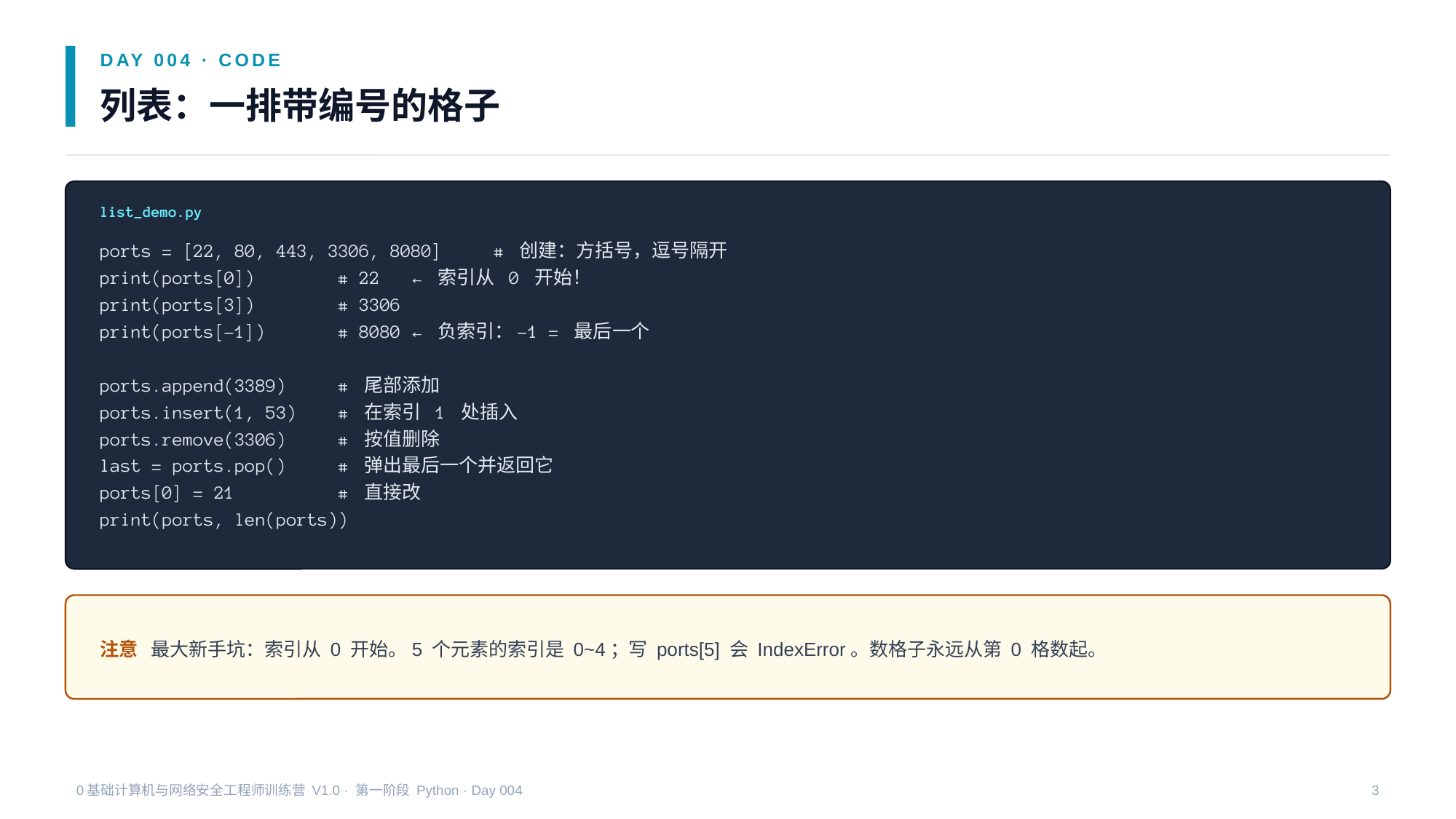

DAY 004 · CODE

列表：一排带编号的格子

list_demo.py
ports = [22, 80, 443, 3306, 8080]     # 创建：方括号，逗号隔开
print(ports[0])        # 22   ← 索引从 0 开始！
print(ports[3])        # 3306
print(ports[-1])       # 8080 ← 负索引：-1 = 最后一个

ports.append(3389)     # 尾部添加
ports.insert(1, 53)    # 在索引 1 处插入
ports.remove(3306)     # 按值删除
last = ports.pop()     # 弹出最后一个并返回它
ports[0] = 21          # 直接改
print(ports, len(ports))

注意   最大新手坑：索引从 0 开始。5 个元素的索引是 0~4；写 ports[5] 会 IndexError。数格子永远从第 0 格数起。
0基础计算机与网络安全工程师训练营 V1.0 · 第一阶段 Python · Day 004
3